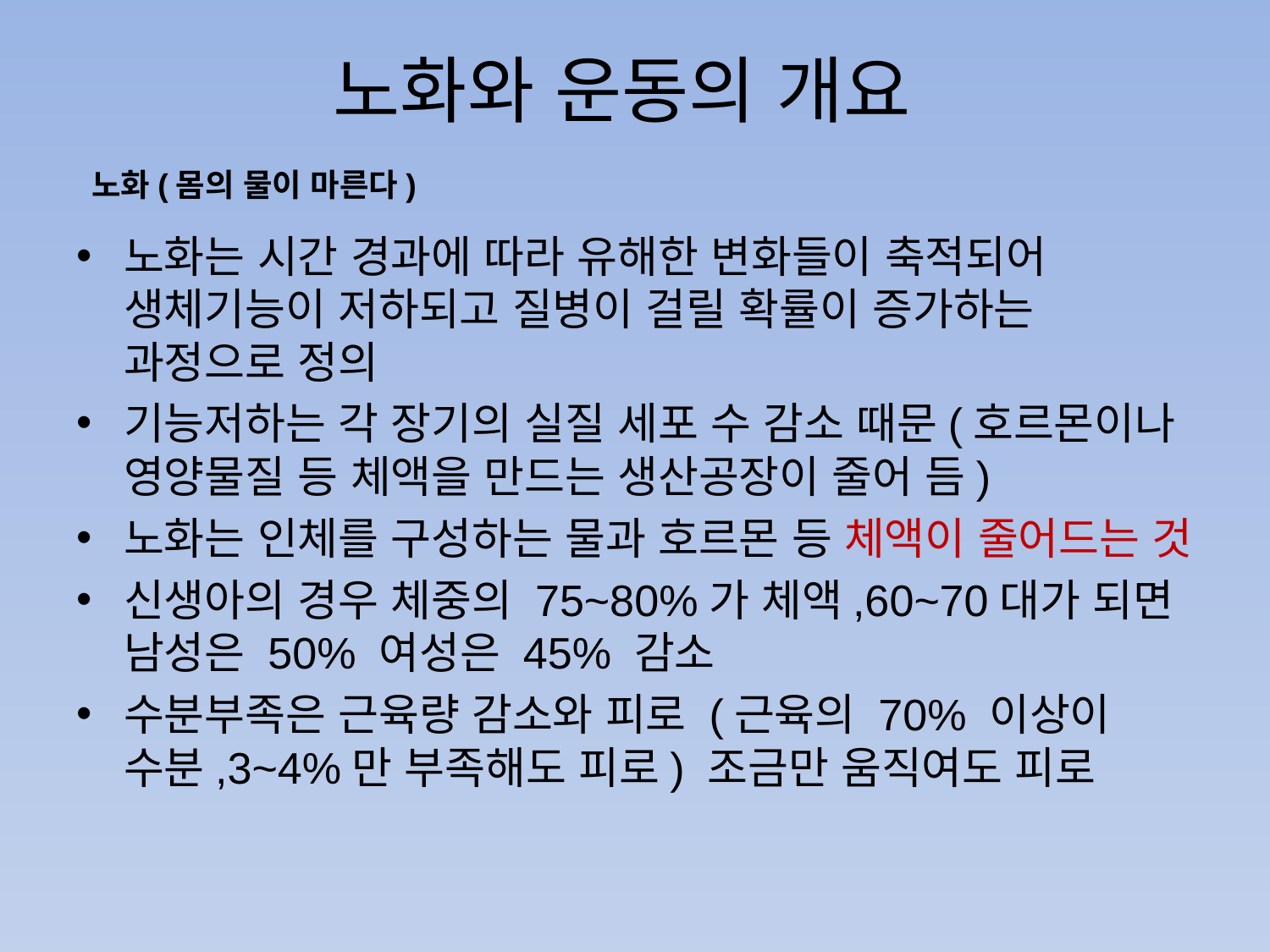

# 노화와 운동의 개요
노화(몸의 물이 마른다)
노화는 시간 경과에 따라 유해한 변화들이 축적되어 생체기능이 저하되고 질병이 걸릴 확률이 증가하는 과정으로 정의
기능저하는 각 장기의 실질 세포 수 감소 때문(호르몬이나 영양물질 등 체액을 만드는 생산공장이 줄어 듬)
노화는 인체를 구성하는 물과 호르몬 등 체액이 줄어드는 것
신생아의 경우 체중의 75~80%가 체액,60~70대가 되면 남성은 50% 여성은 45% 감소
수분부족은 근육량 감소와 피로 (근육의 70% 이상이 수분,3~4%만 부족해도 피로) 조금만 움직여도 피로